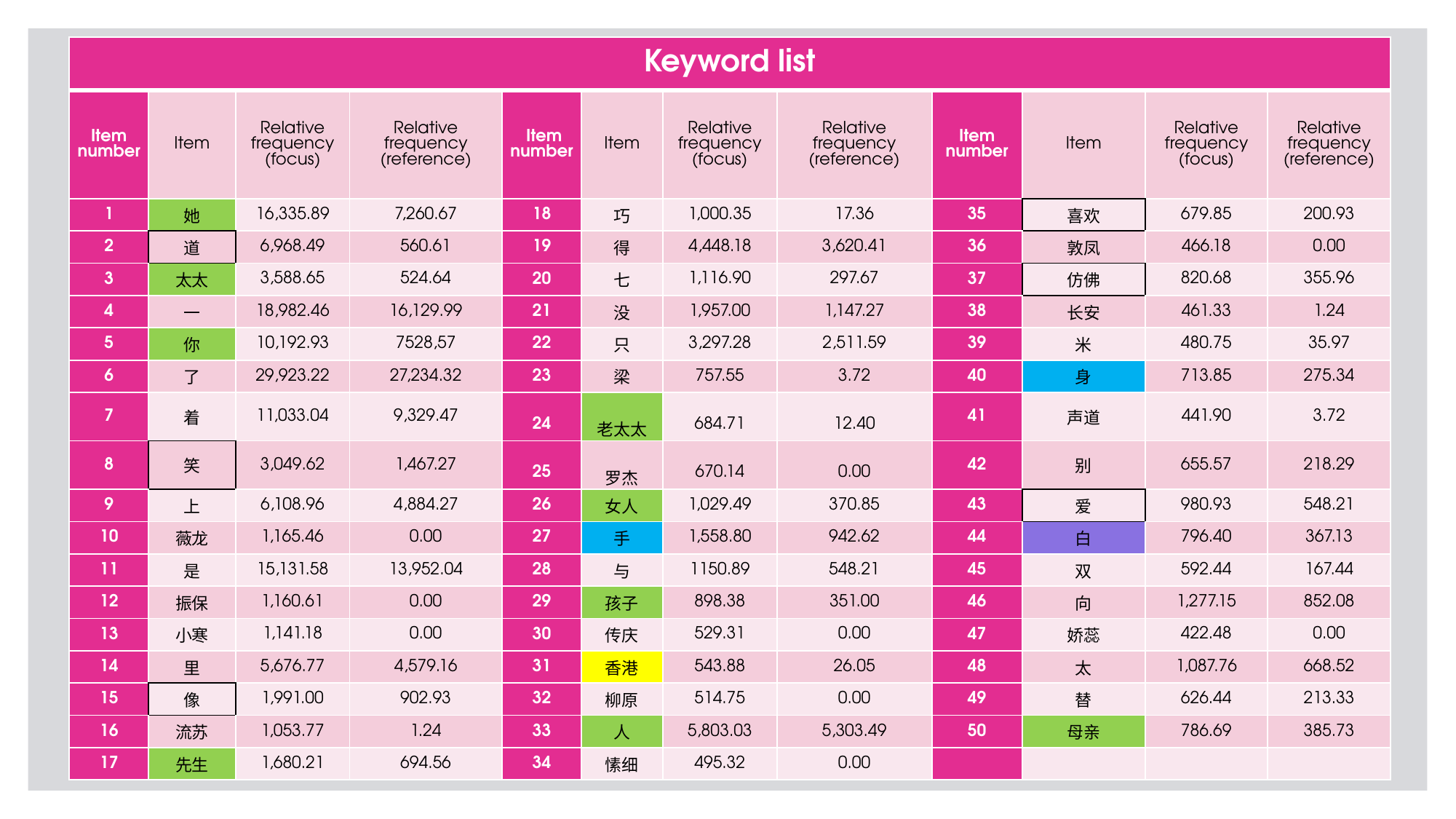

| Keyword list |  |  |  |  |  |  |  |  |  |  |  |
| --- | --- | --- | --- | --- | --- | --- | --- | --- | --- | --- | --- |
| Item number | Item | Relative frequency (focus) | Relative frequency (reference) | Item number | Item | Relative frequency (focus) | Relative frequency (reference) | Item number | Item | Relative frequency (focus) | Relative frequency (reference) |
| 1 | 她 | 16,335.89 | 7,260.67 | 18 | 巧 | 1,000.35 | 17.36 | 35 | 喜欢 | 679.85 | 200.93 |
| 2 | 道 | 6,968.49 | 560.61 | 19 | 得 | 4,448.18 | 3,620.41 | 36 | 敦凤 | 466.18 | 0.00 |
| 3 | 太太 | 3,588.65 | 524.64 | 20 | 七 | 1,116.90 | 297.67 | 37 | 仿佛 | 820.68 | 355.96 |
| 4 | 一 | 18,982.46 | 16,129.99 | 21 | 没 | 1,957.00 | 1,147.27 | 38 | 长安 | 461.33 | 1.24 |
| 5 | 你 | 10,192.93 | 7528,57 | 22 | 只 | 3,297.28 | 2,511.59 | 39 | 米 | 480.75 | 35.97 |
| 6 | 了 | 29,923.22 | 27,234.32 | 23 | 梁 | 757.55 | 3.72 | 40 | 身 | 713.85 | 275.34 |
| 7 | 着 | 11,033.04 | 9,329.47 | 24 | 老太太 | 684.71 | 12.40 | 41 | 声道 | 441.90 | 3.72 |
| 8 | 笑 | 3,049.62 | 1,467.27 | 25 | 罗杰 | 670.14 | 0.00 | 42 | 别 | 655.57 | 218.29 |
| 9 | 上 | 6,108.96 | 4,884.27 | 26 | 女人 | 1,029.49 | 370.85 | 43 | 爱 | 980.93 | 548.21 |
| 10 | 薇龙 | 1,165.46 | 0.00 | 27 | 手 | 1,558.80 | 942.62 | 44 | 白 | 796.40 | 367.13 |
| 11 | 是 | 15,131.58 | 13,952.04 | 28 | 与 | 1150.89 | 548.21 | 45 | 双 | 592.44 | 167.44 |
| 12 | 振保 | 1,160.61 | 0.00 | 29 | 孩子 | 898.38 | 351.00 | 46 | 向 | 1,277.15 | 852.08 |
| 13 | 小寒 | 1,141.18 | 0.00 | 30 | 传庆 | 529.31 | 0.00 | 47 | 娇蕊 | 422.48 | 0.00 |
| 14 | 里 | 5,676.77 | 4,579.16 | 31 | 香港 | 543.88 | 26.05 | 48 | 太 | 1,087.76 | 668.52 |
| 15 | 像 | 1,991.00 | 902.93 | 32 | 柳原 | 514.75 | 0.00 | 49 | 替 | 626.44 | 213.33 |
| 16 | 流苏 | 1,053.77 | 1.24 | 33 | 人 | 5,803.03 | 5,303.49 | 50 | 母亲 | 786.69 | 385.73 |
| 17 | 先生 | 1,680.21 | 694.56 | 34 | 愫细 | 495.32 | 0.00 |  |  |  |  |